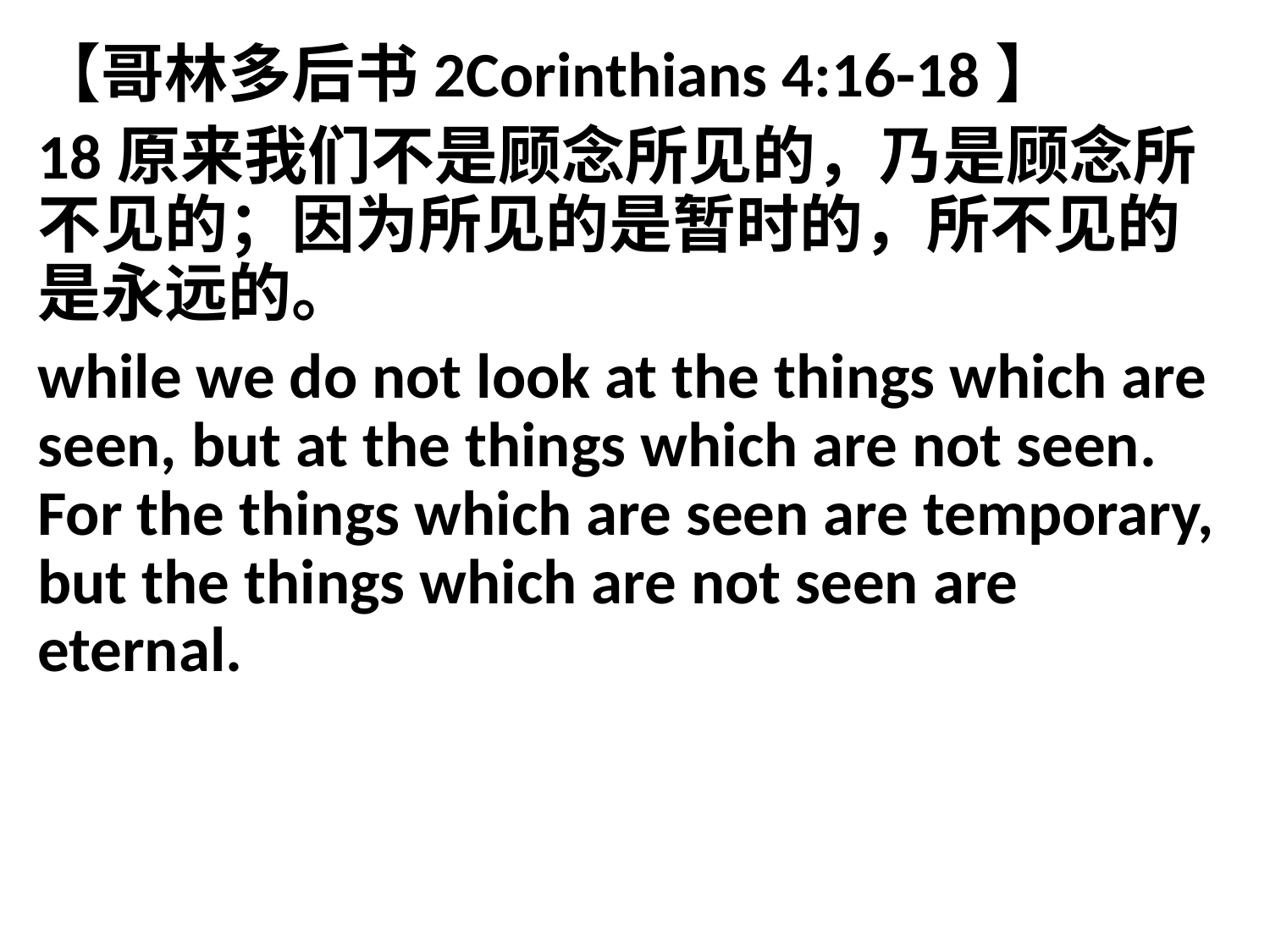

【哥林多后书2Corinthians 4:16-18】
18原来我们不是顾念所见的，乃是顾念所不见的；因为所见的是暂时的，所不见的是永远的。
while we do not look at the things which are seen, but at the things which are not seen. For the things which are seen are temporary, but the things which are not seen are eternal.